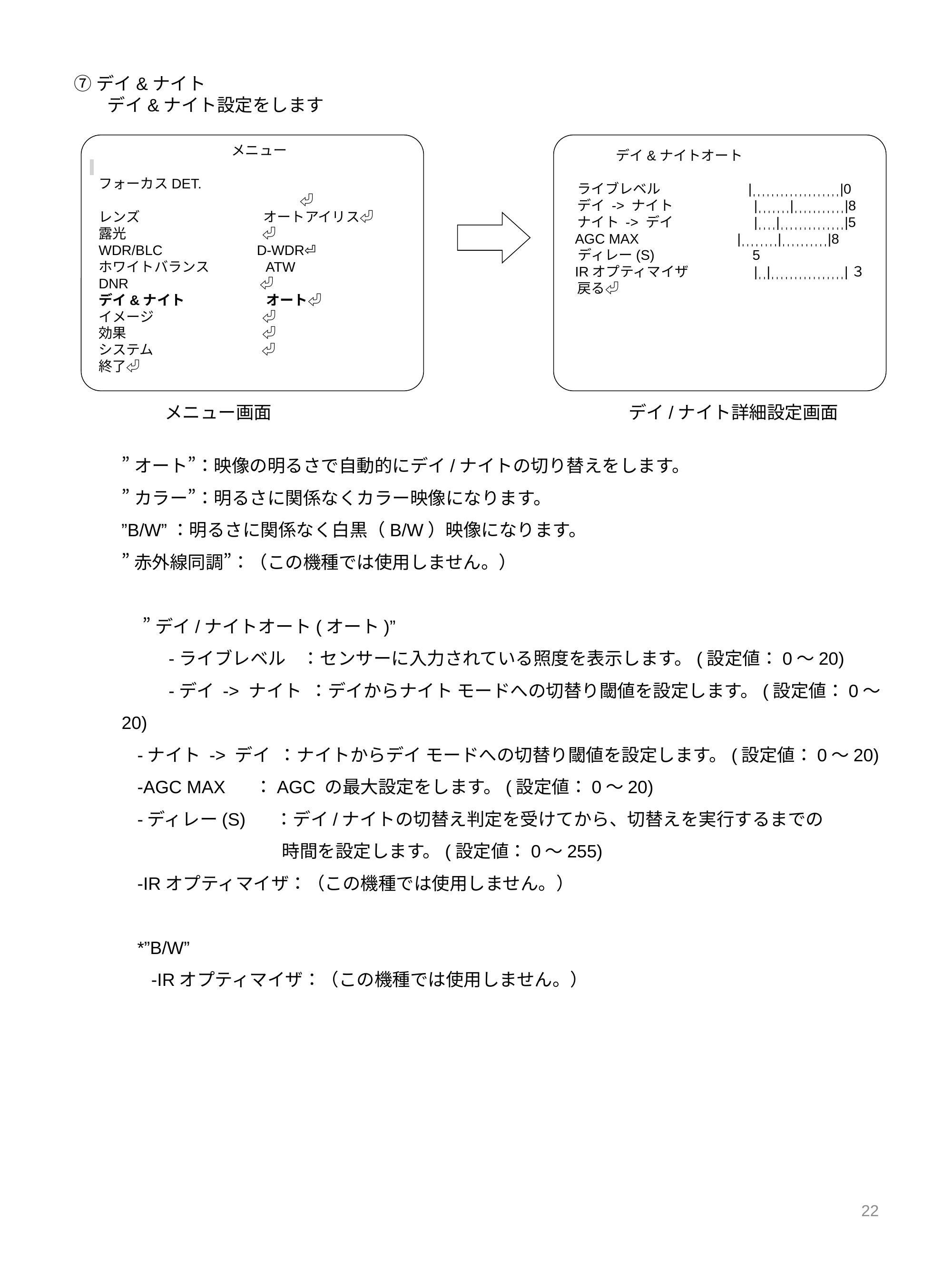

⑦デイ&ナイト
  デイ&ナイト設定をします

　　　　　　デイ&ナイトオート

 ライブレベル                                        |ˌˌˌˌˌˌˌˌˌˌˌˌˌˌˌˌˌˌˌ|0
 デイ -> ナイト                         |ˌˌˌˌˌˌˌ|ˌˌˌˌˌˌˌˌˌˌˌ|8
 ナイト -> デイ                         |ˌˌˌˌ|ˌˌˌˌˌˌˌˌˌˌˌˌˌˌ|5
 AGC MAX                         |ˌˌˌˌˌˌˌˌ|ˌˌˌˌˌˌˌˌˌˌ|8
 ディレー(S)                         5
 IRオプティマイザ                    |ˌˌ|ˌˌˌˌˌˌˌˌˌˌˌˌˌˌˌˌ|３
 戻る⏎

　メニュー

フォーカスDET. 　　     　　　　　　　　　　　　　　　　　　　　　　　　　     ⏎
レンズ　　　　　　　        オートアイリス⏎
露光　　　　　　　        　⏎
WDR/BLC   　　　           D-WDR⏎
ホワイトバランス　　        ATW
DNR　　　　　　　          ⏎
デイ&ナイト　　　　        オート⏎
イメージ　　　　　　        ⏎
効果　　　　　　　        　⏎
システム　　　　　　        ⏎
終了⏎

メニュー画面　　　　　　　　　　　　　　　　　　　　デイ/ナイト詳細設定画面

”オート”：映像の明るさで自動的にデイ/ナイトの切り替えをします。
”カラー”：明るさに関係なくカラー映像になります。
”B/W”：明るさに関係なく白黒（B/W）映像になります。
”赤外線同調”：（この機種では使用しません。）

”デイ/ナイトオート(オート)”
　 -ライブレベル    ：センサーに入力されている照度を表示します。(設定値：0～20)
　 -デイ -> ナイト  ：デイからナイト モードへの切替り閾値を設定します。(設定値：0～20)
-ナイト -> デイ  ：ナイトからデイ モードへの切替り閾値を設定します。(設定値：0～20)
-AGC MAX     ：AGC の最大設定をします。(設定値：0～20)
-ディレー(S)     ：デイ/ナイトの切替え判定を受けてから、切替えを実行するまでの
         時間を設定します。(設定値：0～255)
-IRオプティマイザ：（この機種では使用しません。）

*”B/W”
       -IRオプティマイザ：（この機種では使用しません。）
22